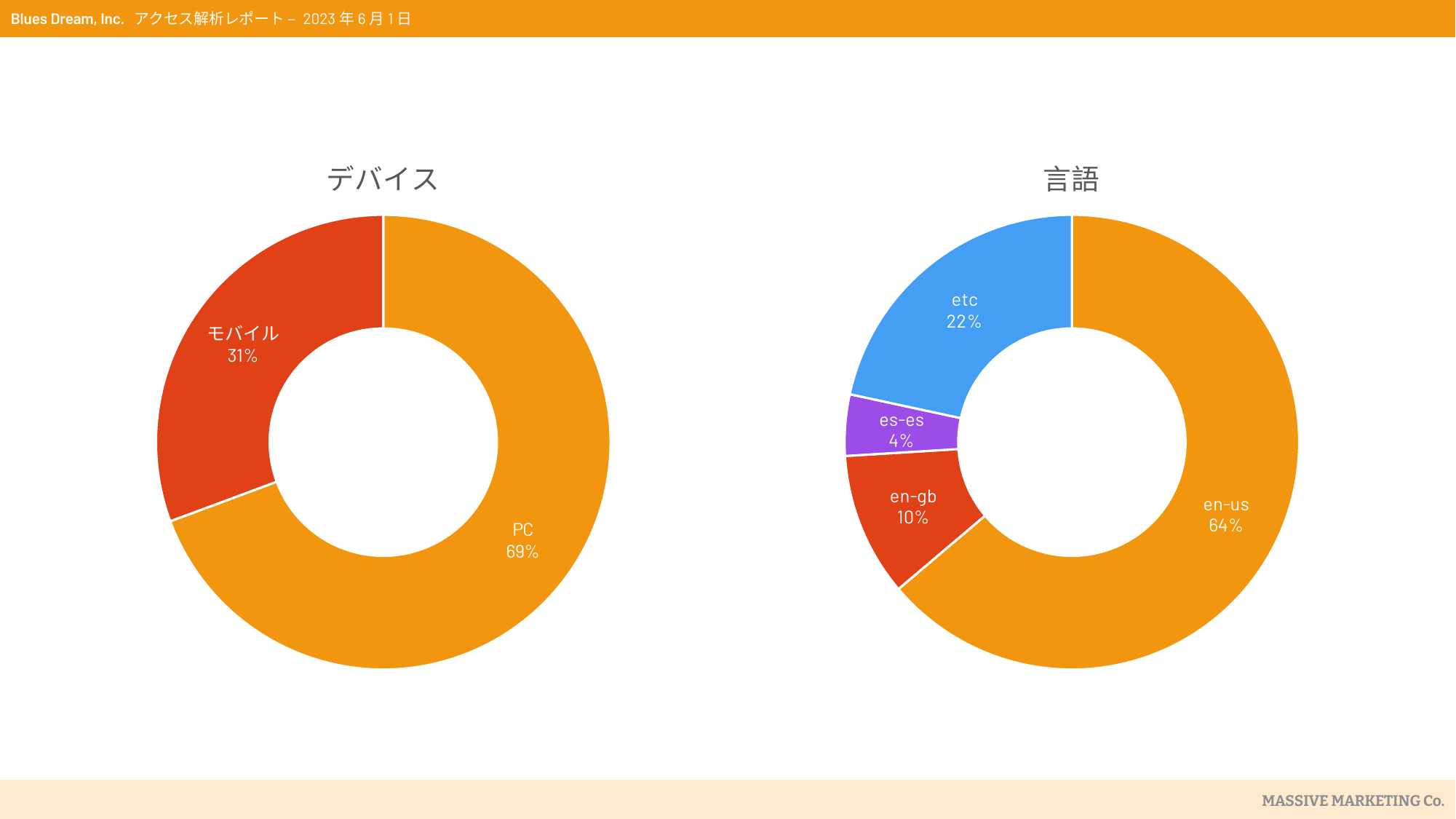

### Chart: 言語

| Category | Series |
|---|---|
| en-us | 29633.0 |
| en-gb | 4740.0 |
| es-es | 2022.0 |
| etc | 10037.0 |

### Chart: デバイス

| Category | Series |
|---|---|
| PC | 36146.0 |
| モバイル | 15980.0 |